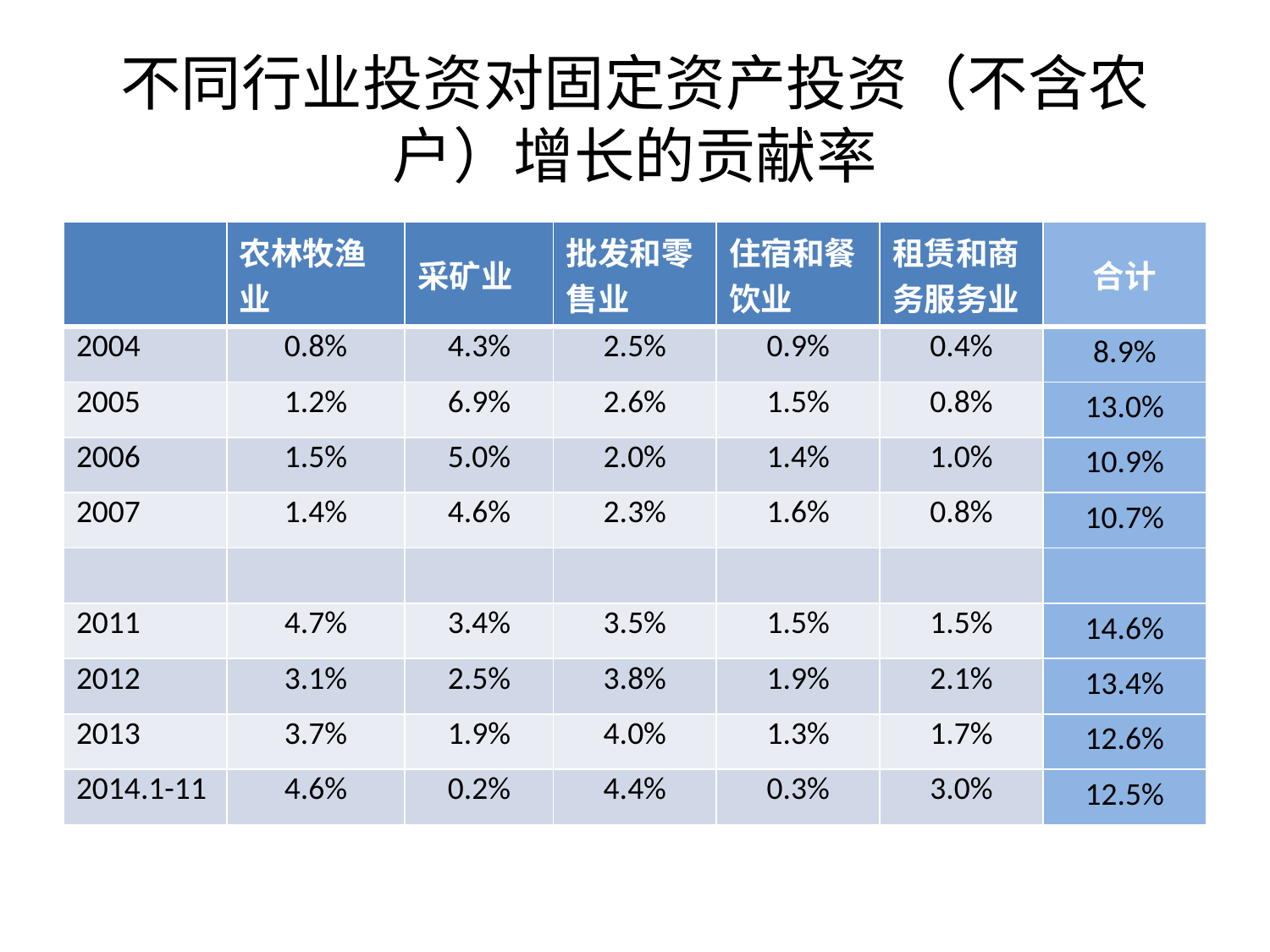

# 不同行业投资对固定资产投资（不含农户）增长的贡献率
|  | 农林牧渔业 | 采矿业 | 批发和零售业 | 住宿和餐饮业 | 租赁和商务服务业 | 合计 |
| --- | --- | --- | --- | --- | --- | --- |
| 2004 | 0.8% | 4.3% | 2.5% | 0.9% | 0.4% | 8.9% |
| 2005 | 1.2% | 6.9% | 2.6% | 1.5% | 0.8% | 13.0% |
| 2006 | 1.5% | 5.0% | 2.0% | 1.4% | 1.0% | 10.9% |
| 2007 | 1.4% | 4.6% | 2.3% | 1.6% | 0.8% | 10.7% |
|  |  |  |  |  |  |  |
| 2011 | 4.7% | 3.4% | 3.5% | 1.5% | 1.5% | 14.6% |
| 2012 | 3.1% | 2.5% | 3.8% | 1.9% | 2.1% | 13.4% |
| 2013 | 3.7% | 1.9% | 4.0% | 1.3% | 1.7% | 12.6% |
| 2014.1-11 | 4.6% | 0.2% | 4.4% | 0.3% | 3.0% | 12.5% |